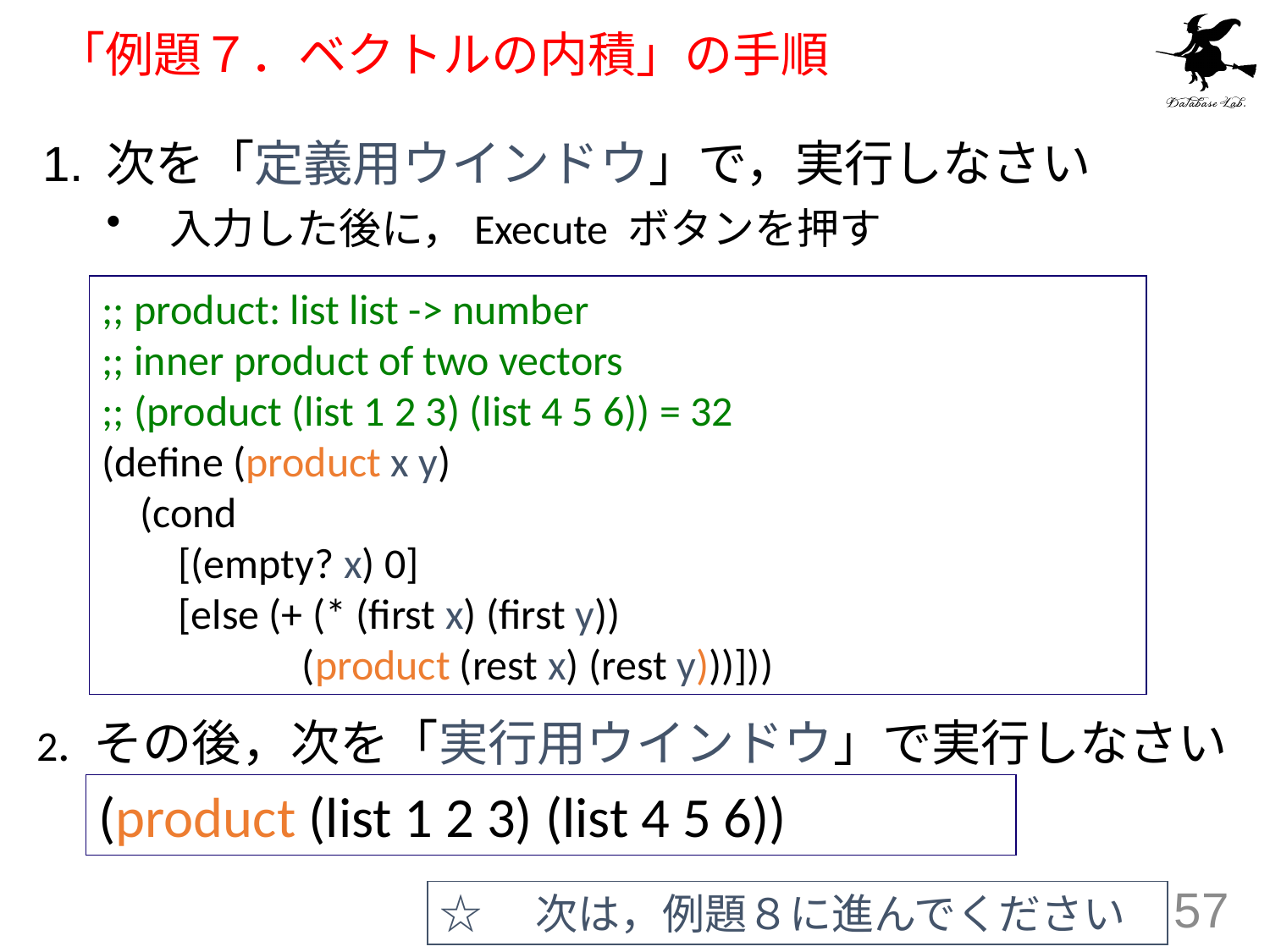

# 「例題７．ベクトルの内積」の手順
次を「定義用ウインドウ」で，実行しなさい
入力した後に，Execute ボタンを押す
;; product: list list -> number
;; inner product of two vectors
;; (product (list 1 2 3) (list 4 5 6)) = 32
(define (product x y)
    (cond
        [(empty? x) 0]
        [else (+ (* (first x) (first y))
                     (product (rest x) (rest y)))]))
2. その後，次を「実行用ウインドウ」で実行しなさい
(product (list 1 2 3) (list 4 5 6))
☆　次は，例題８に進んでください
57